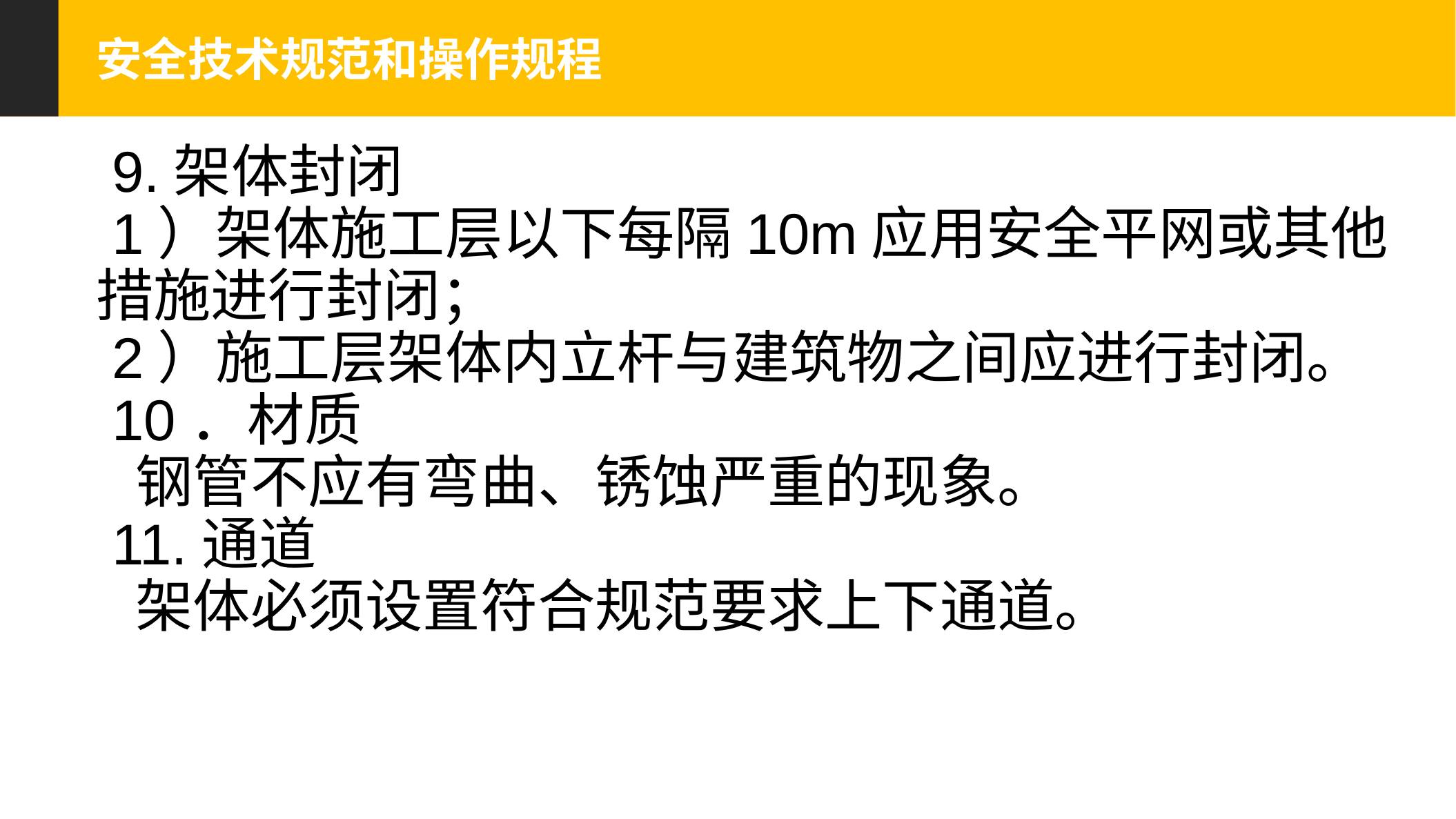

安全技术规范和操作规程
 9.架体封闭
 1）架体施工层以下每隔10m应用安全平网或其他措施进行封闭；
 2）施工层架体内立杆与建筑物之间应进行封闭。
 10．材质
  钢管不应有弯曲、锈蚀严重的现象。
 11.通道
  架体必须设置符合规范要求上下通道。